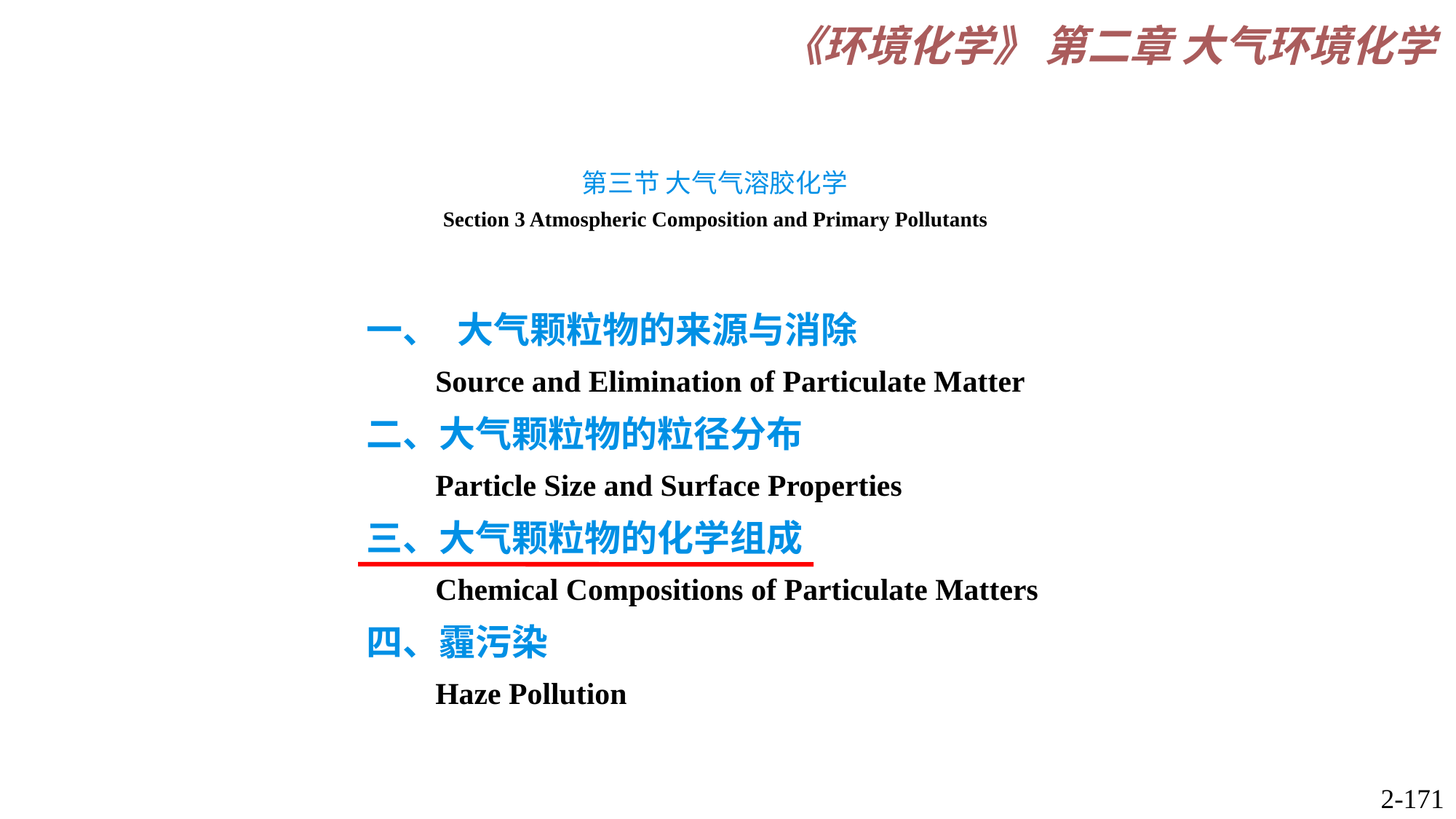

第三节 大气气溶胶化学
 Section 3 Atmospheric Composition and Primary Pollutants
一、 大气颗粒物的来源与消除
         Source and Elimination of Particulate Matter
二、大气颗粒物的粒径分布
         Particle Size and Surface Properties
三、大气颗粒物的化学组成
         Chemical Compositions of Particulate Matters
四、霾污染
         Haze Pollution

2-171